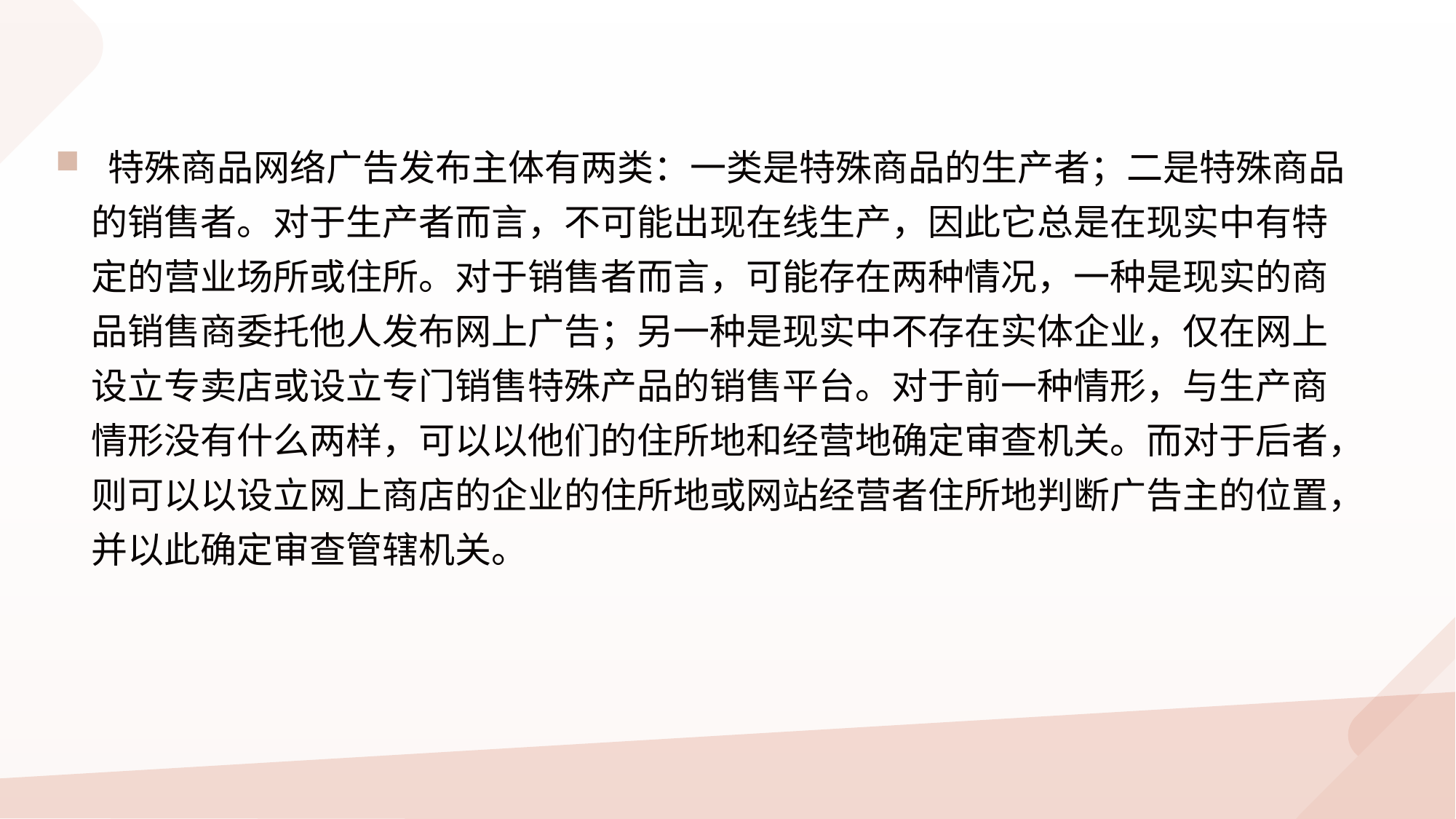

特殊商品网络广告发布主体有两类：一类是特殊商品的生产者；二是特殊商品的销售者。对于生产者而言，不可能出现在线生产，因此它总是在现实中有特定的营业场所或住所。对于销售者而言，可能存在两种情况，一种是现实的商品销售商委托他人发布网上广告；另一种是现实中不存在实体企业，仅在网上设立专卖店或设立专门销售特殊产品的销售平台。对于前一种情形，与生产商情形没有什么两样，可以以他们的住所地和经营地确定审查机关。而对于后者，则可以以设立网上商店的企业的住所地或网站经营者住所地判断广告主的位置，并以此确定审查管辖机关。